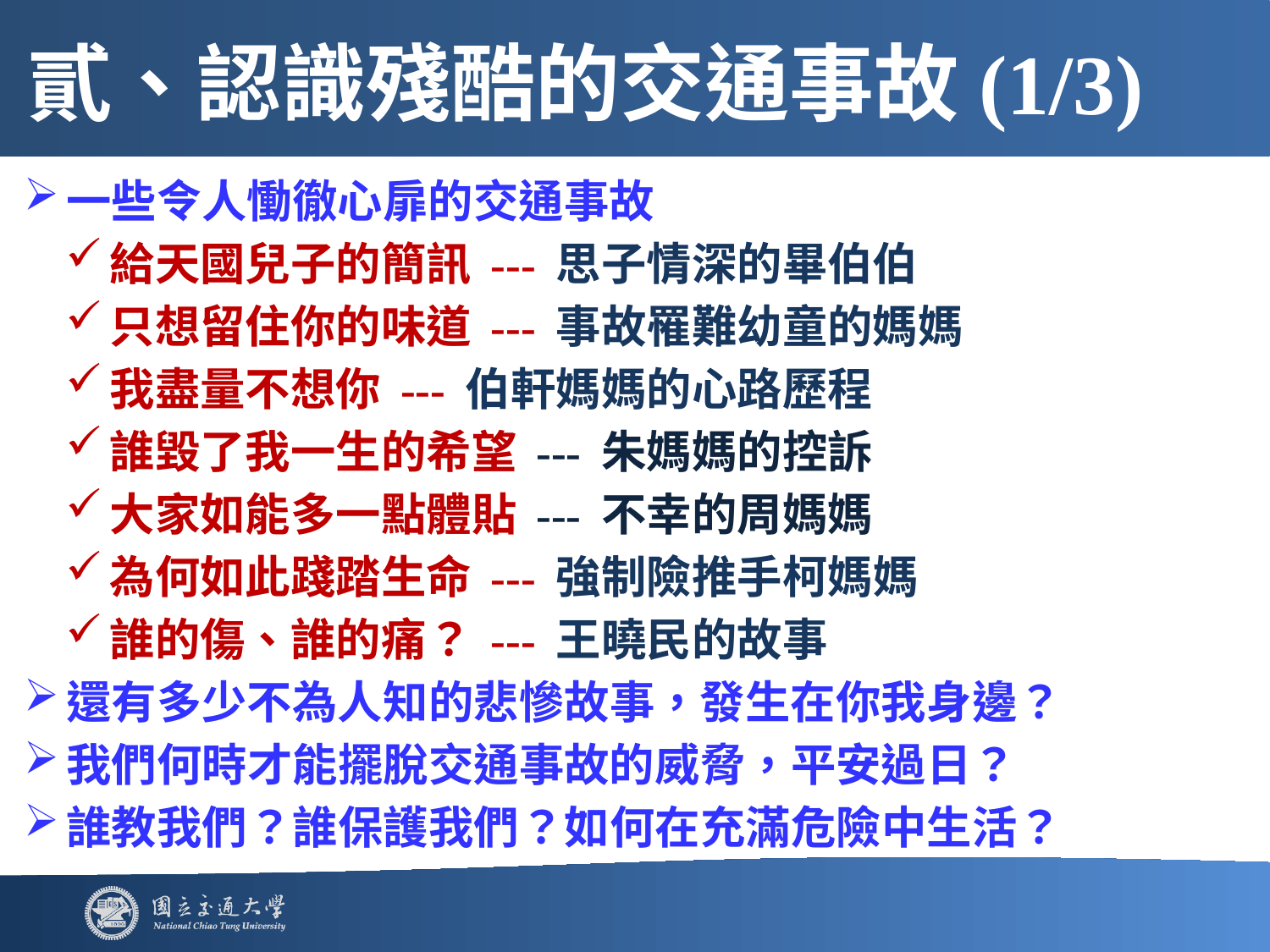

# 貳、認識殘酷的交通事故(1/3)
一些令人慟徹心扉的交通事故
給天國兒子的簡訊 --- 思子情深的畢伯伯
只想留住你的味道 --- 事故罹難幼童的媽媽
我盡量不想你 --- 伯軒媽媽的心路歷程
誰毀了我一生的希望 --- 朱媽媽的控訴
大家如能多一點體貼 --- 不幸的周媽媽
為何如此踐踏生命 --- 強制險推手柯媽媽
誰的傷、誰的痛？ --- 王曉民的故事
還有多少不為人知的悲慘故事，發生在你我身邊？
我們何時才能擺脫交通事故的威脅，平安過日？
誰教我們？誰保護我們？如何在充滿危險中生活？